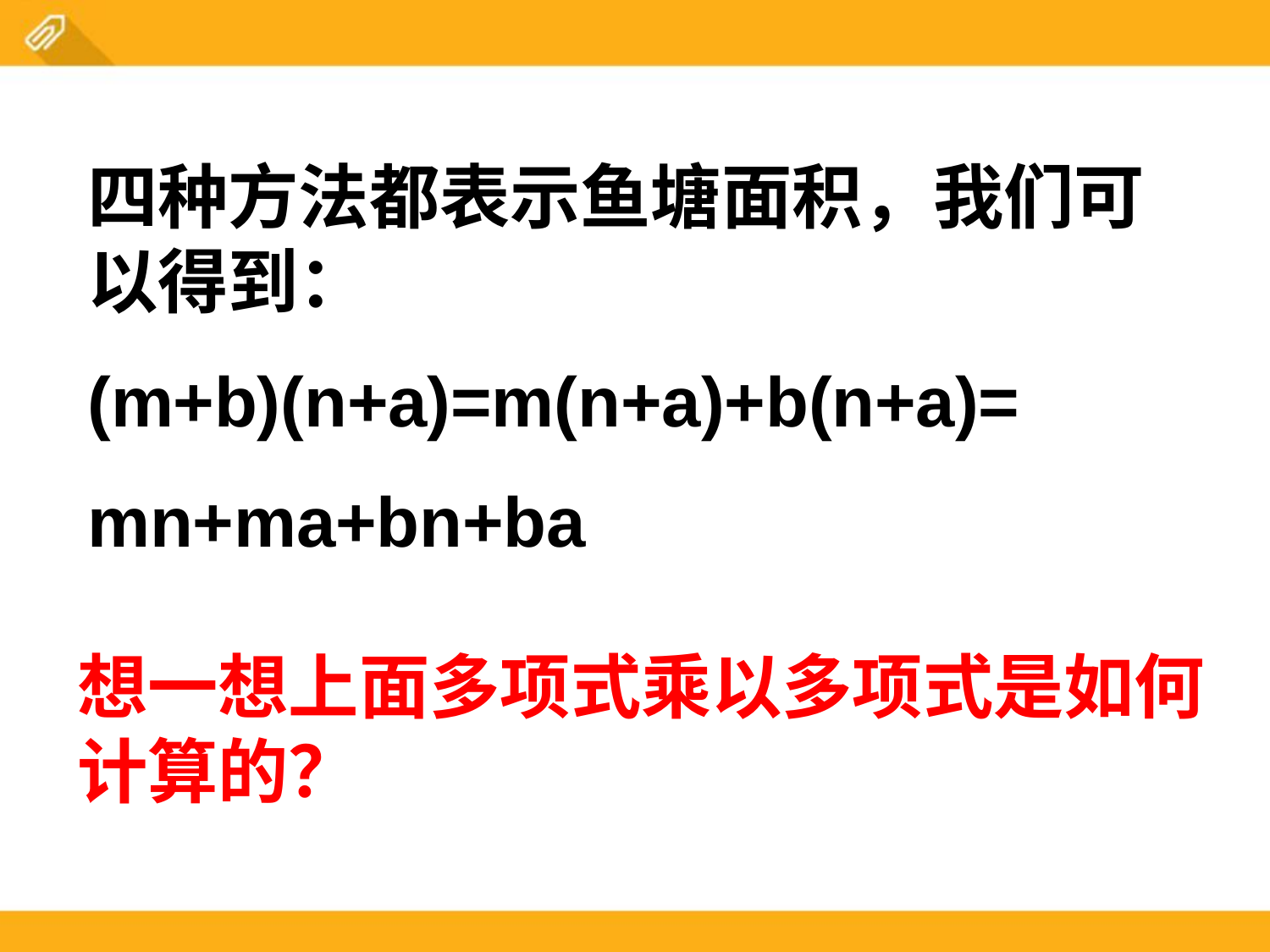

四种方法都表示鱼塘面积，我们可以得到：
(m+b)(n+a)=m(n+a)+b(n+a)=
mn+ma+bn+ba
想一想上面多项式乘以多项式是如何计算的？